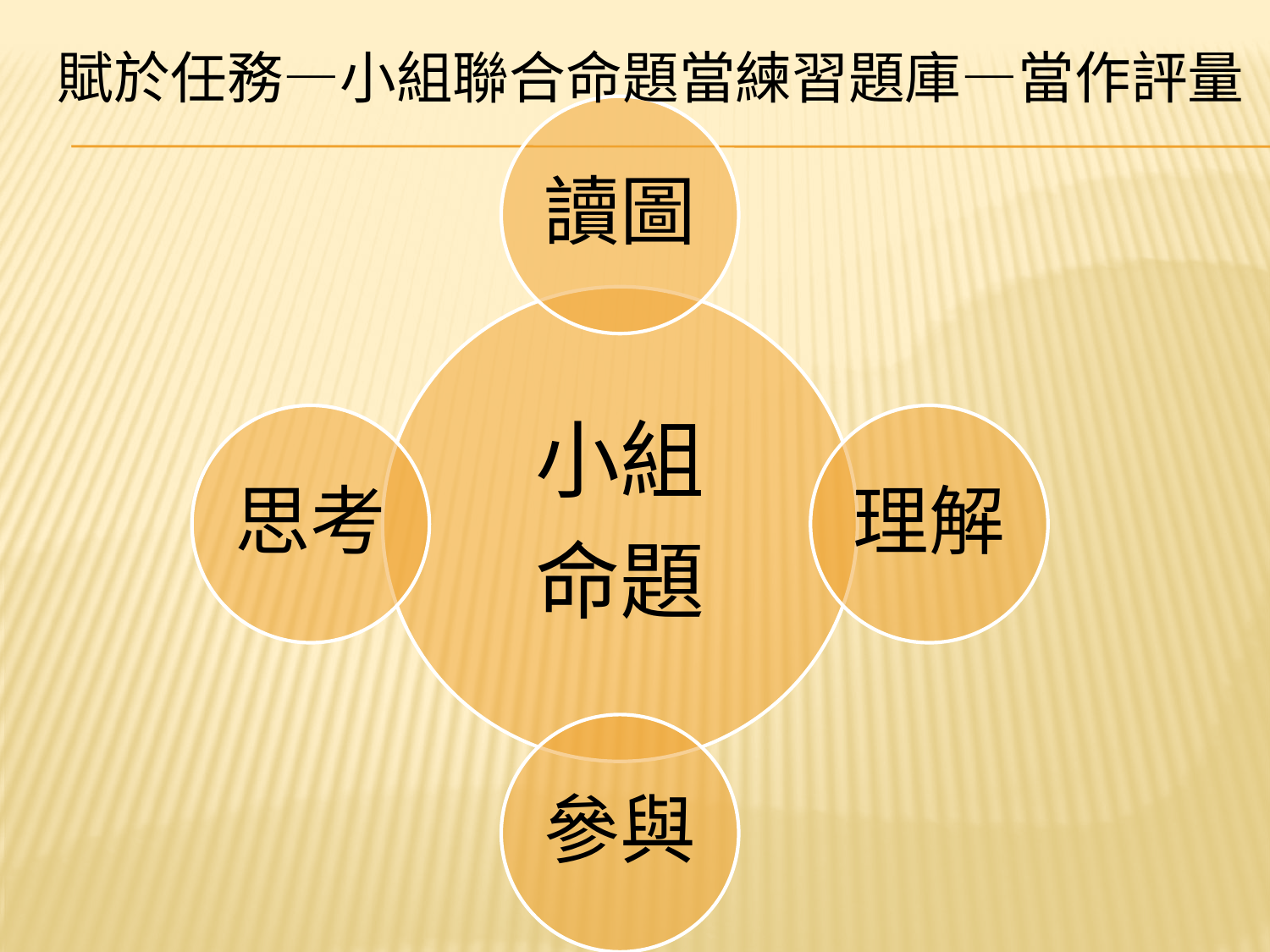

賦於任務—小組聯合命題當練習題庫—當作評量
小組
命題
讀圖
理解
參與
思考